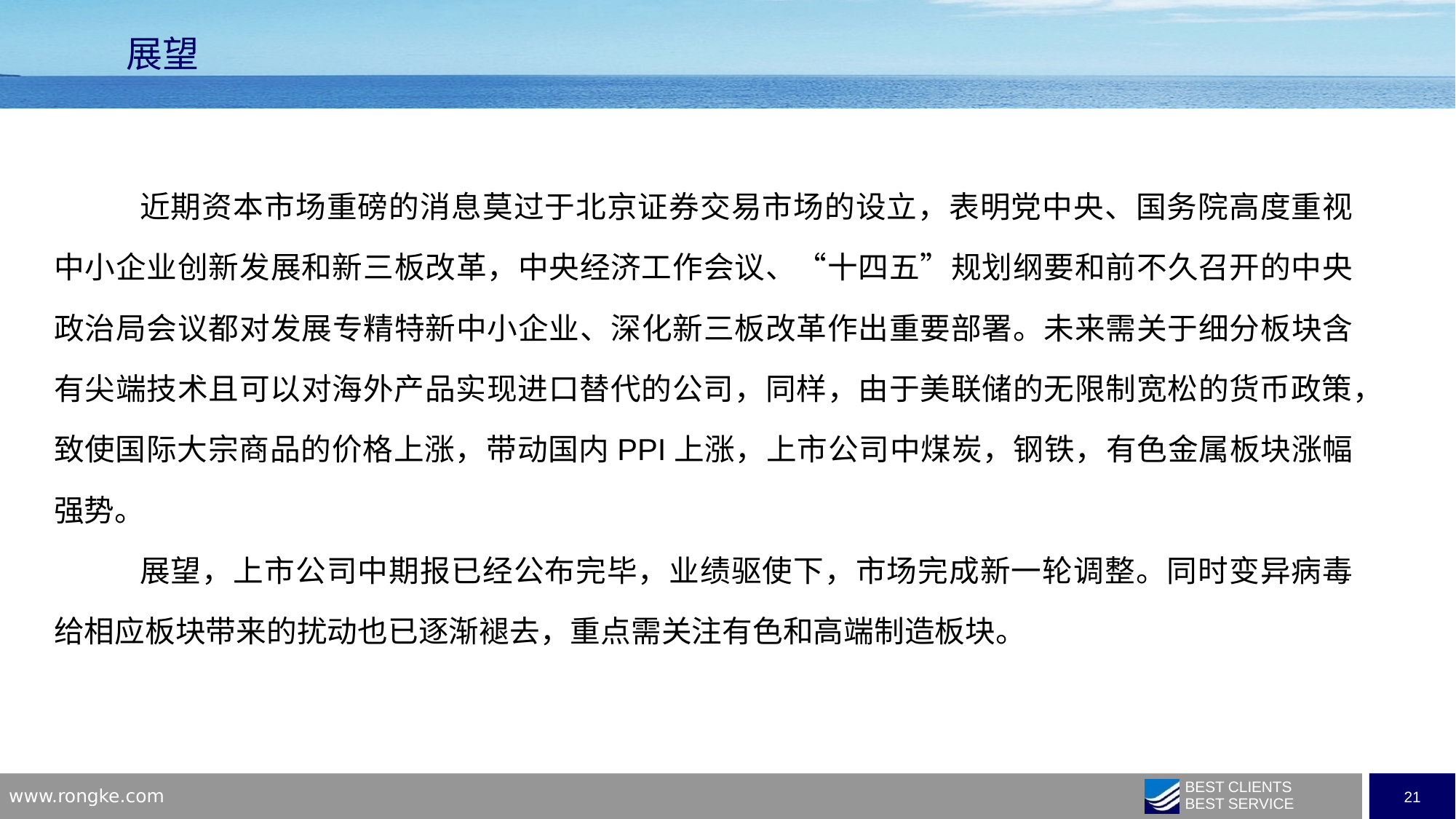

展望

近期资本市场重磅的消息莫过于北京证券交易市场的设立，表明党中央、国务院高度重视中小企业创新发展和新三板改革，中央经济工作会议、“十四五”规划纲要和前不久召开的中央政治局会议都对发展专精特新中小企业、深化新三板改革作出重要部署。未来需关于细分板块含有尖端技术且可以对海外产品实现进口替代的公司，同样，由于美联储的无限制宽松的货币政策，致使国际大宗商品的价格上涨，带动国内PPI上涨，上市公司中煤炭，钢铁，有色金属板块涨幅强势。
展望，上市公司中期报已经公布完毕，业绩驱使下，市场完成新一轮调整。同时变异病毒给相应板块带来的扰动也已逐渐褪去，重点需关注有色和高端制造板块。